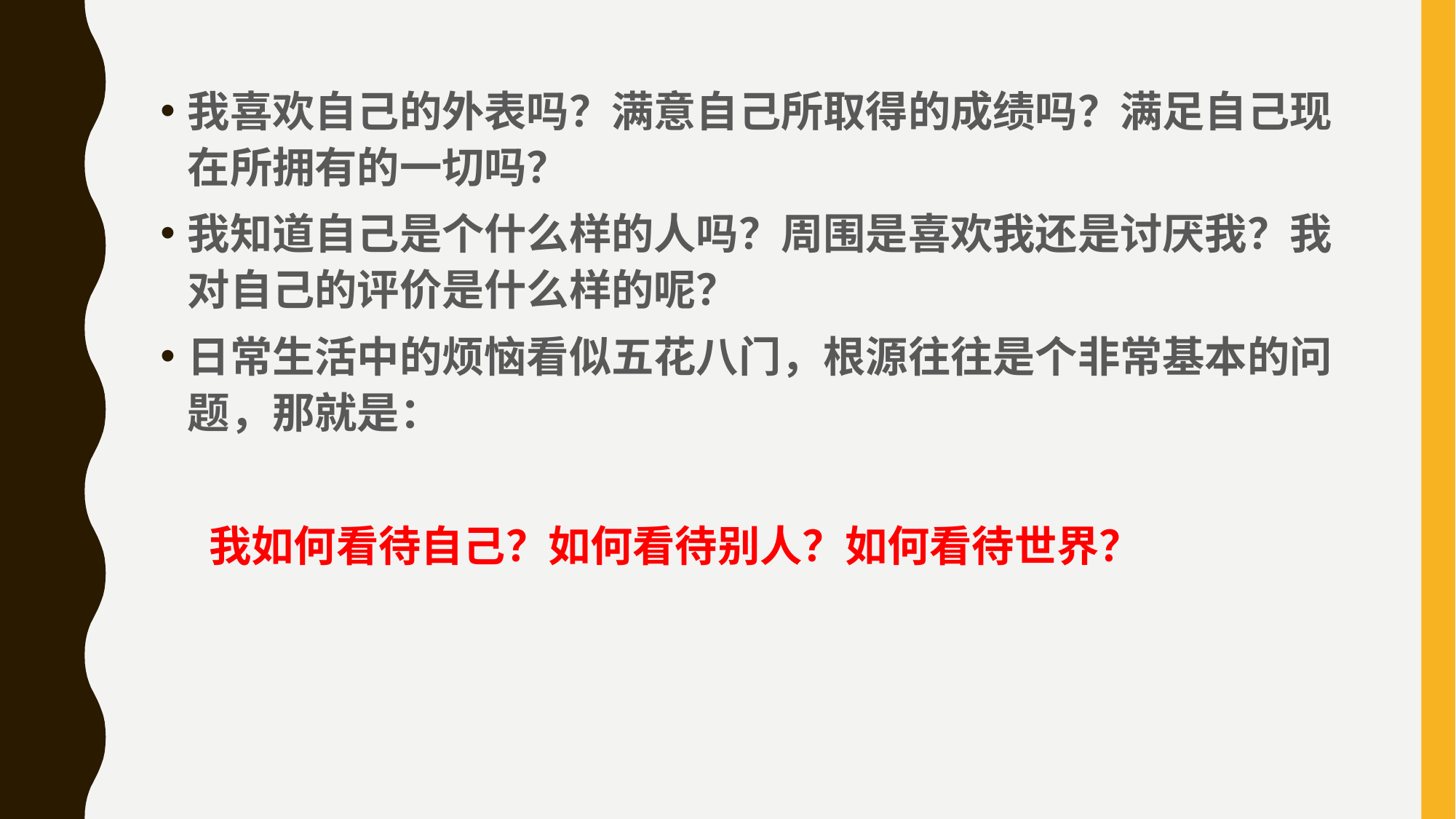

我喜欢自己的外表吗？满意自己所取得的成绩吗？满足自己现在所拥有的一切吗？
我知道自己是个什么样的人吗？周围是喜欢我还是讨厌我？我对自己的评价是什么样的呢？
日常生活中的烦恼看似五花八门，根源往往是个非常基本的问题，那就是：

    我如何看待自己？如何看待别人？如何看待世界？